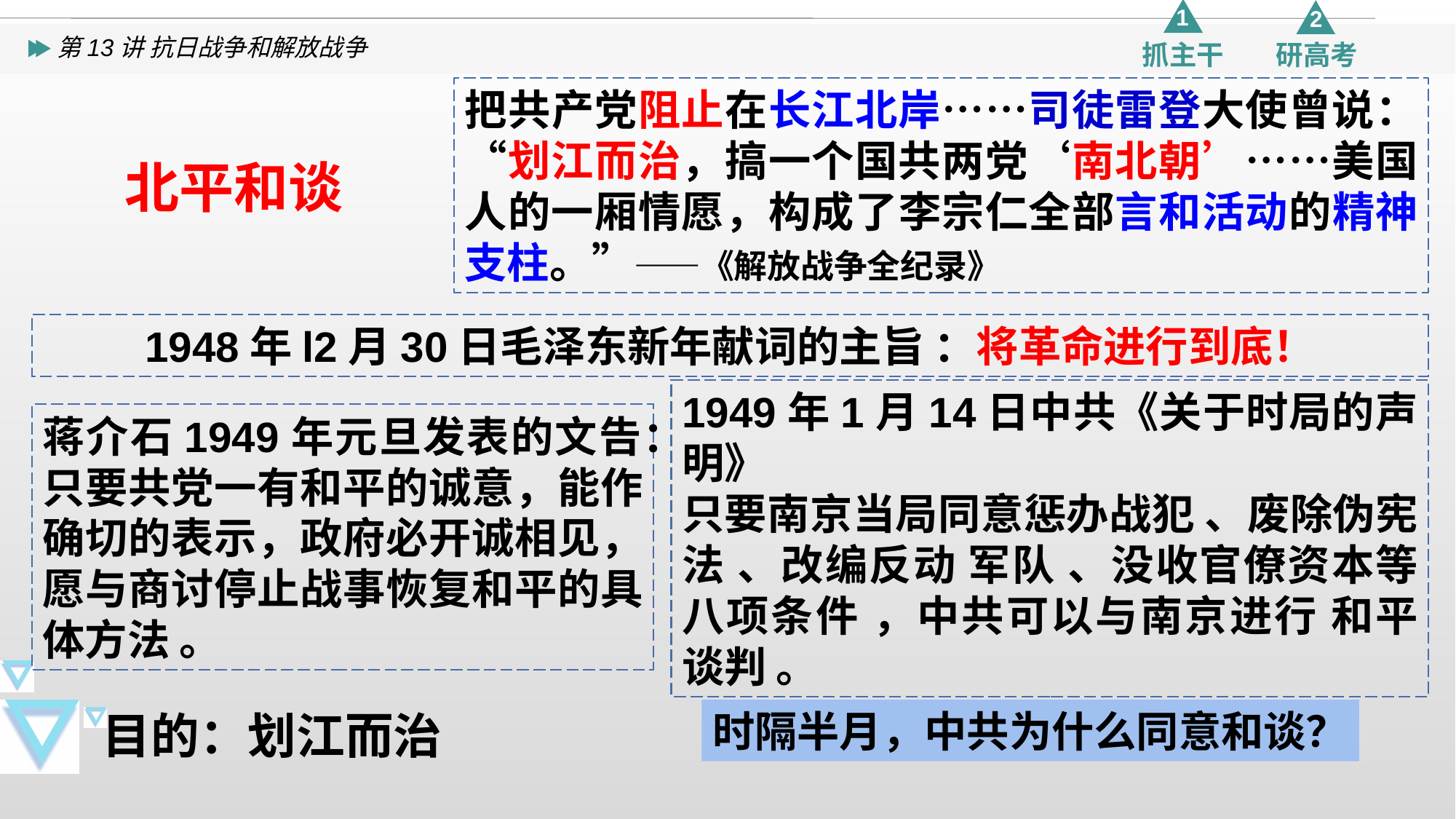

把共产党阻止在长江北岸……司徒雷登大使曾说：“划江而治，搞一个国共两党‘南北朝’……美国人的一厢情愿，构成了李宗仁全部言和活动的精神支柱。”——《解放战争全纪录》
北平和谈
1948年l2月30日毛泽东新年献词的主旨 ：将革命进行到底！
1949年1月14日中共《关于时局的声明》
只要南京当局同意惩办战犯 、废除伪宪法 、改编反动 军队 、没收官僚资本等八项条件 ，中共可以与南京进行 和平谈判 。
蒋介石1949年元旦发表的文告：只要共党一有和平的诚意，能作确切的表示，政府必开诚相见，愿与商讨停止战事恢复和平的具体方法 。
时隔半月，中共为什么同意和谈？
目的：划江而治